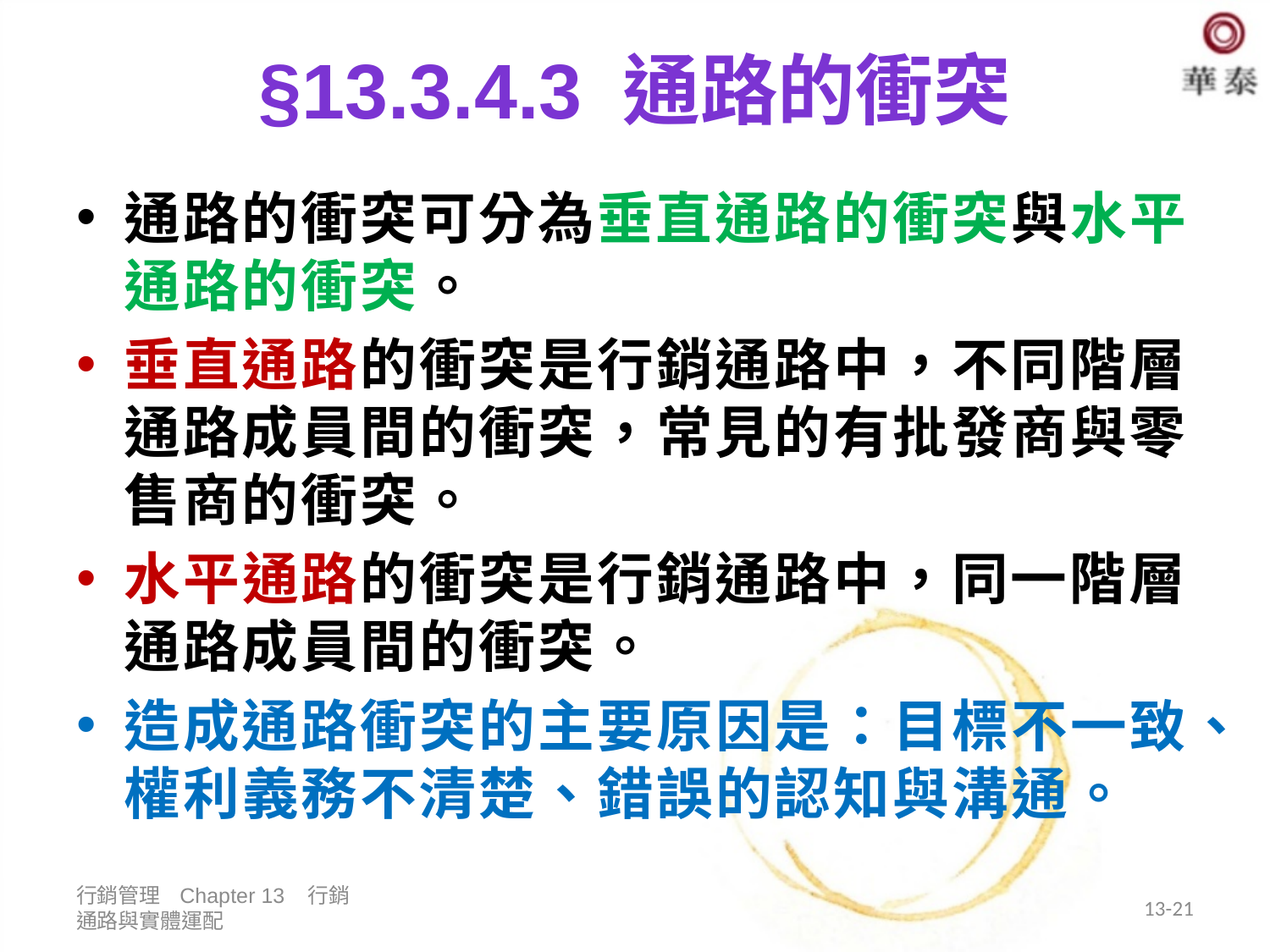

# §13.3.4.3 通路的衝突
通路的衝突可分為垂直通路的衝突與水平通路的衝突。
垂直通路的衝突是行銷通路中，不同階層通路成員間的衝突，常見的有批發商與零售商的衝突。
水平通路的衝突是行銷通路中，同一階層通路成員間的衝突。
造成通路衝突的主要原因是：目標不一致、權利義務不清楚、錯誤的認知與溝通。
行銷管理   Chapter 13   行銷通路與實體運配
13-21